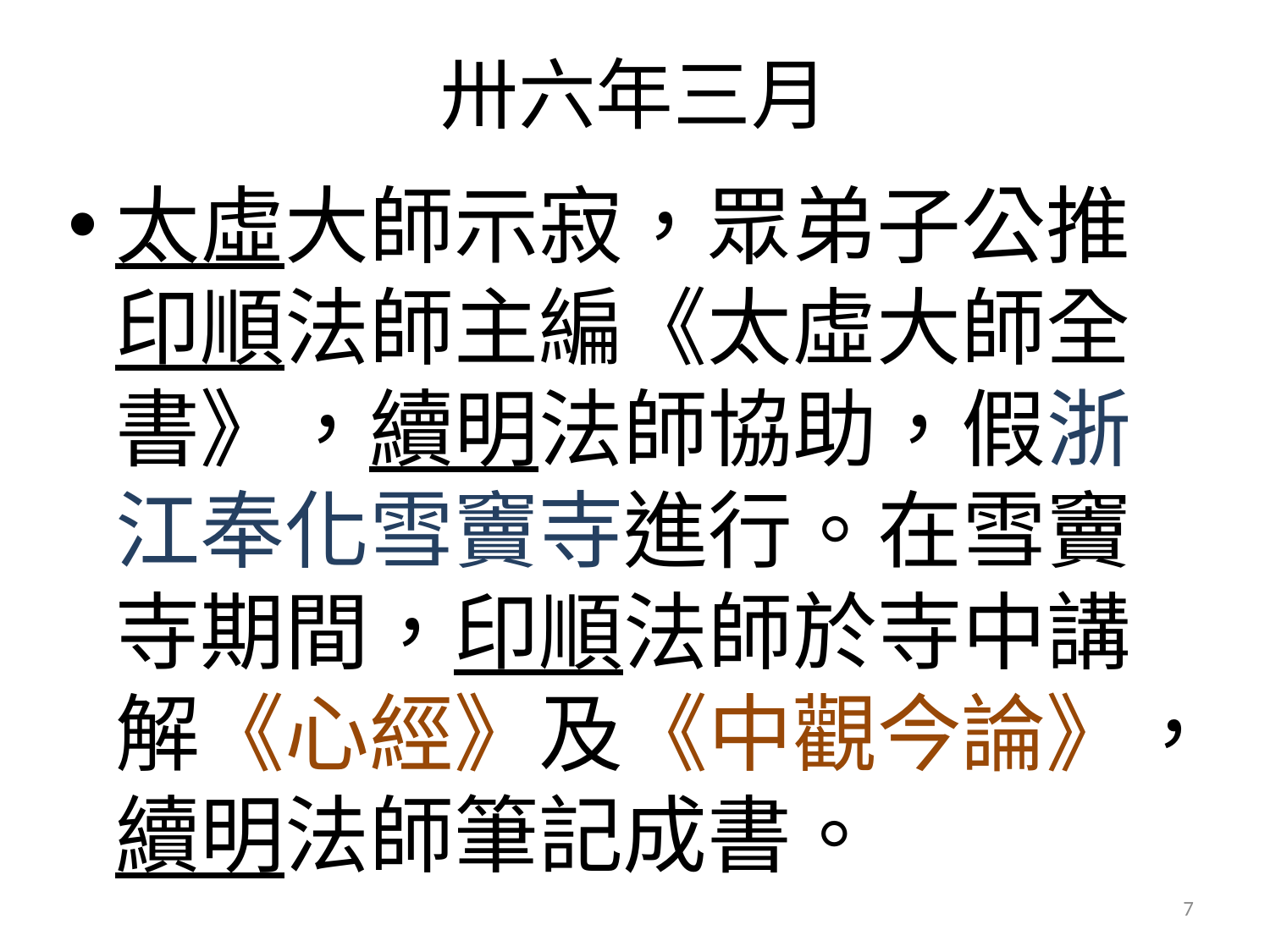

# 卅六年三月
太虛大師示寂，眾弟子公推印順法師主編《太虛大師全書》，續明法師協助，假浙江奉化雪竇寺進行。在雪竇寺期間，印順法師於寺中講解《心經》及《中觀今論》，續明法師筆記成書。
7